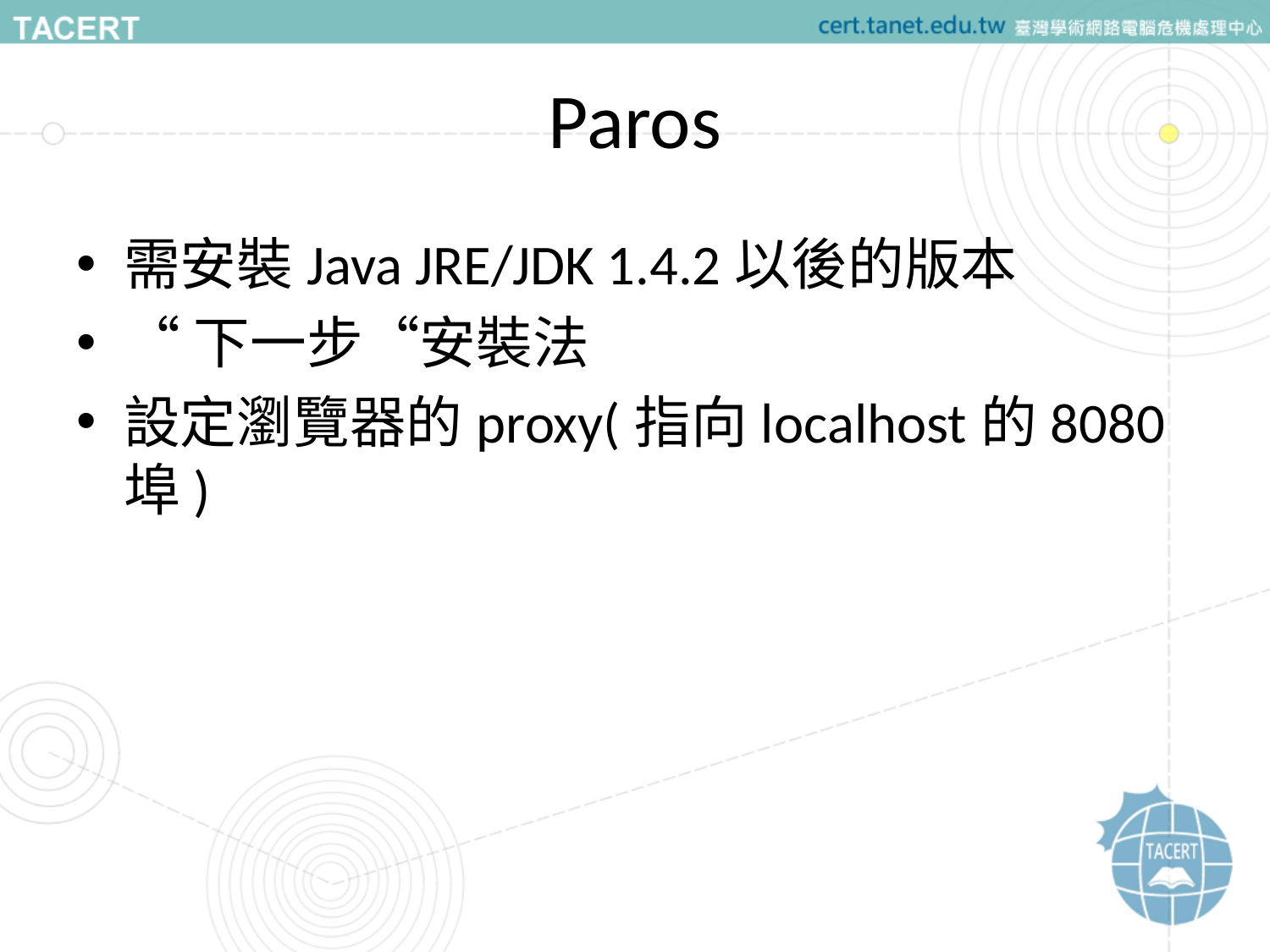

# Paros
需安裝Java JRE/JDK 1.4.2以後的版本
“下一步“安裝法
設定瀏覽器的proxy(指向localhost的8080埠)